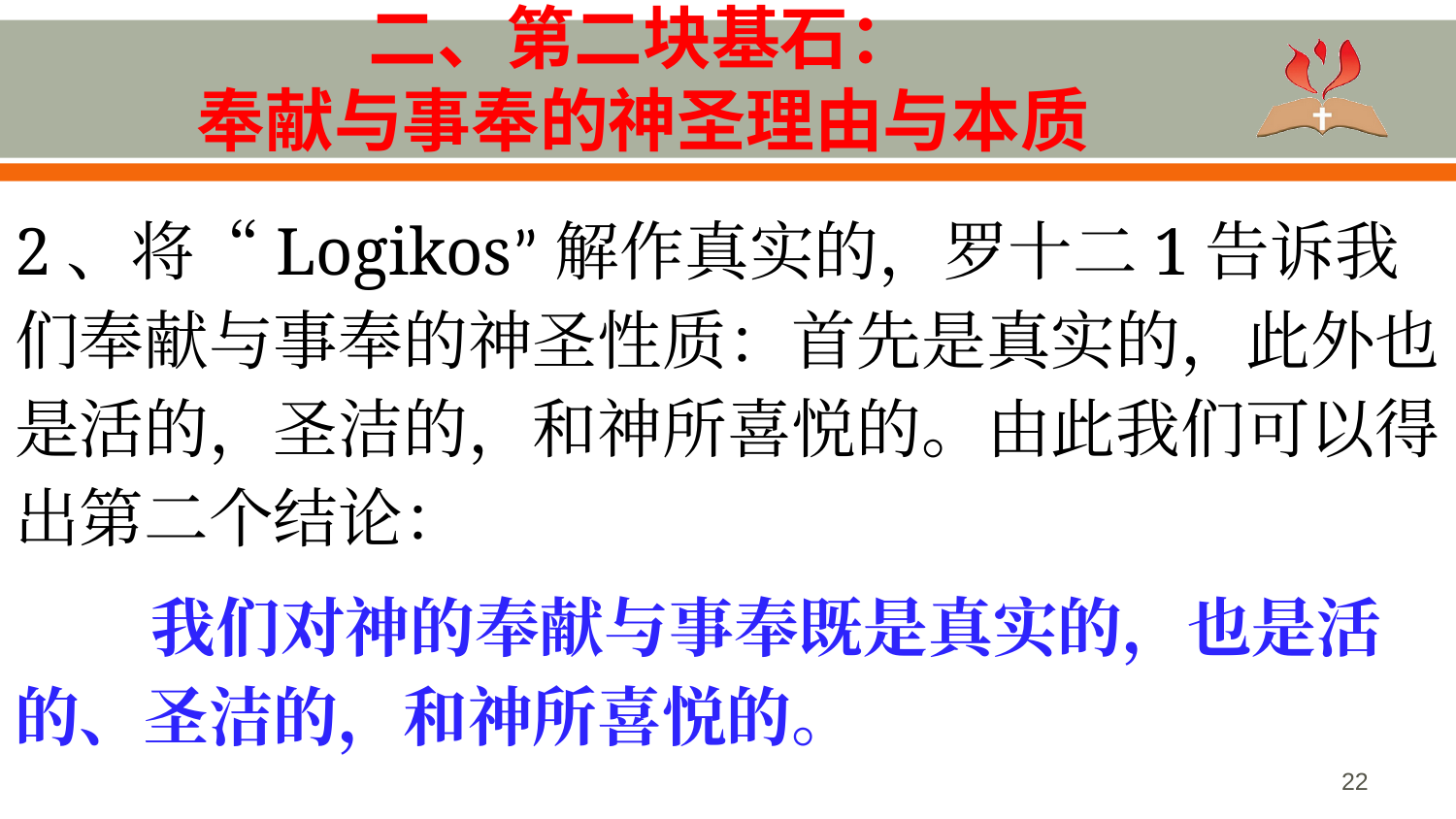

# 二、第二块基石： 奉献与事奉的神圣理由与本质
2、将“Logikos”解作真实的，罗十二1告诉我们奉献与事奉的神圣性质：首先是真实的，此外也是活的，圣洁的，和神所喜悦的。由此我们可以得出第二个结论：
我们对神的奉献与事奉既是真实的，也是活的、圣洁的，和神所喜悦的。

22